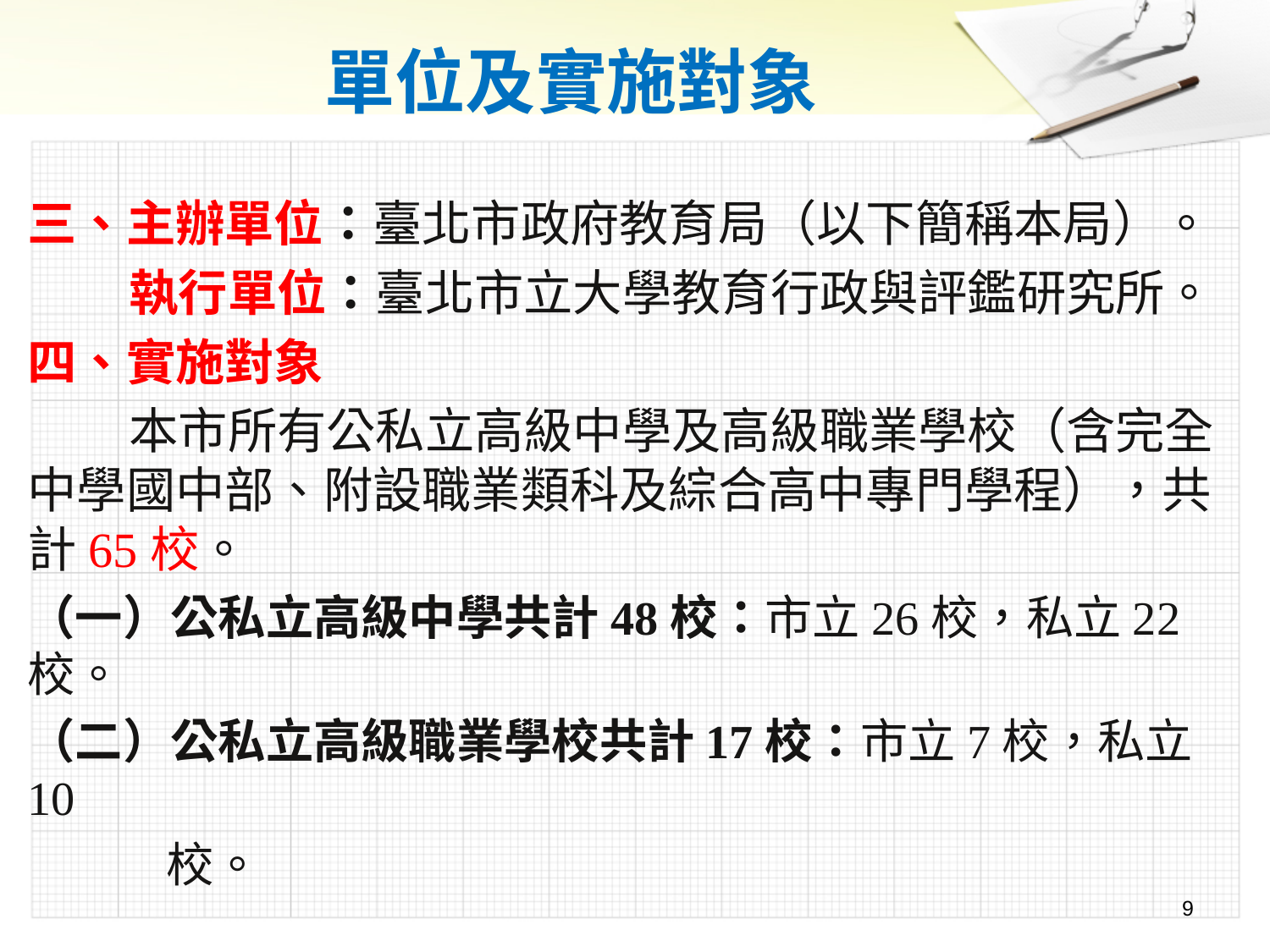

# 單位及實施對象
三、主辦單位：臺北市政府教育局（以下簡稱本局）。
        執行單位：臺北市立大學教育行政與評鑑研究所。
四、實施對象
        本市所有公私立高級中學及高級職業學校（含完全中學國中部、附設職業類科及綜合高中專門學程），共計65校。
（一）公私立高級中學共計48校：市立26校，私立22校。
（二）公私立高級職業學校共計17校：市立7校，私立10
            校。
9